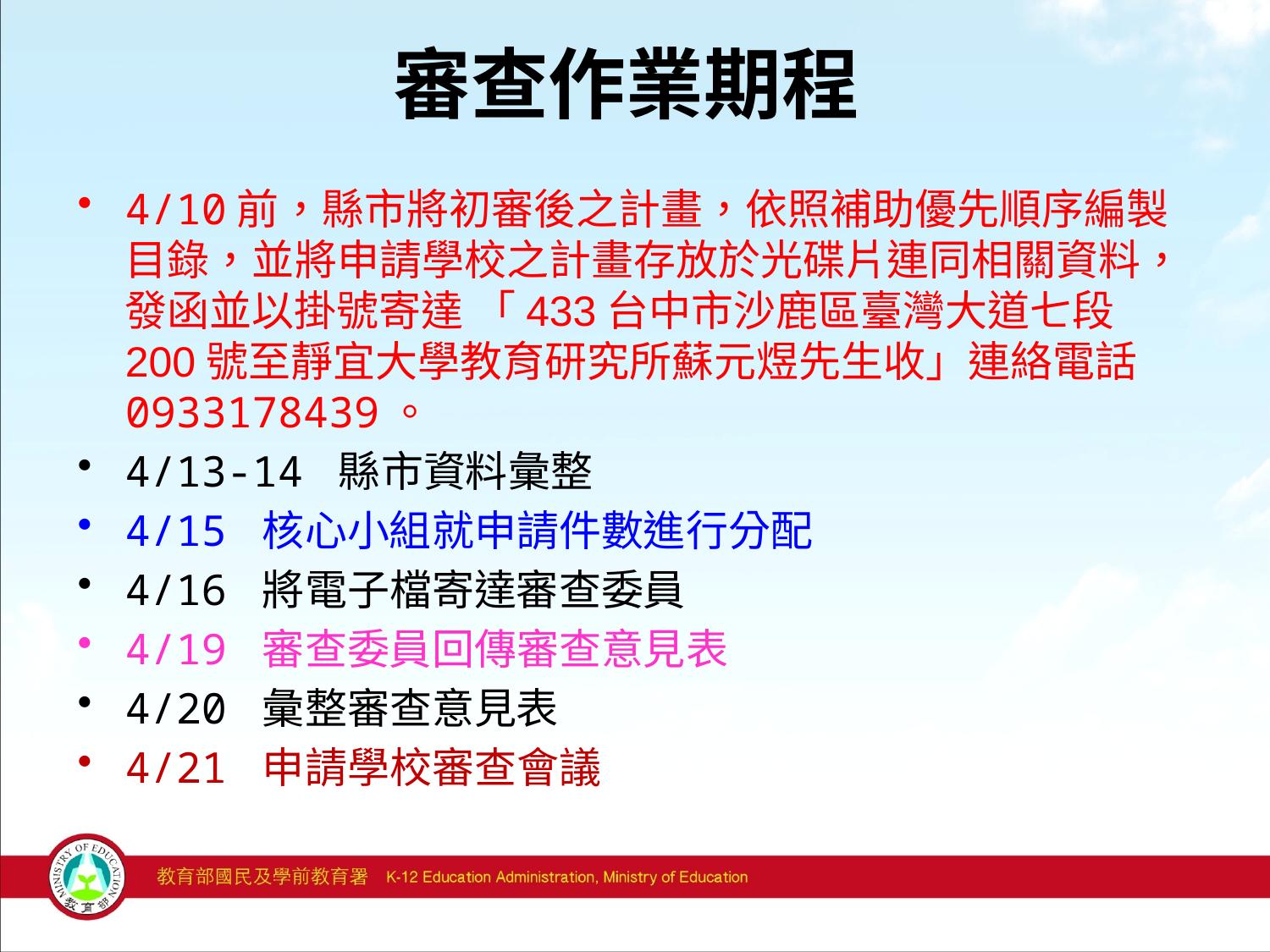

# 審查作業期程
4/10前，縣市將初審後之計畫，依照補助優先順序編製目錄，並將申請學校之計畫存放於光碟片連同相關資料，發函並以掛號寄達 「433台中市沙鹿區臺灣大道七段200號至靜宜大學教育研究所蘇元煜先生收」連絡電話0933178439。
4/13-14 縣市資料彙整
4/15 核心小組就申請件數進行分配
4/16 將電子檔寄達審查委員
4/19 審查委員回傳審查意見表
4/20 彙整審查意見表
4/21 申請學校審查會議